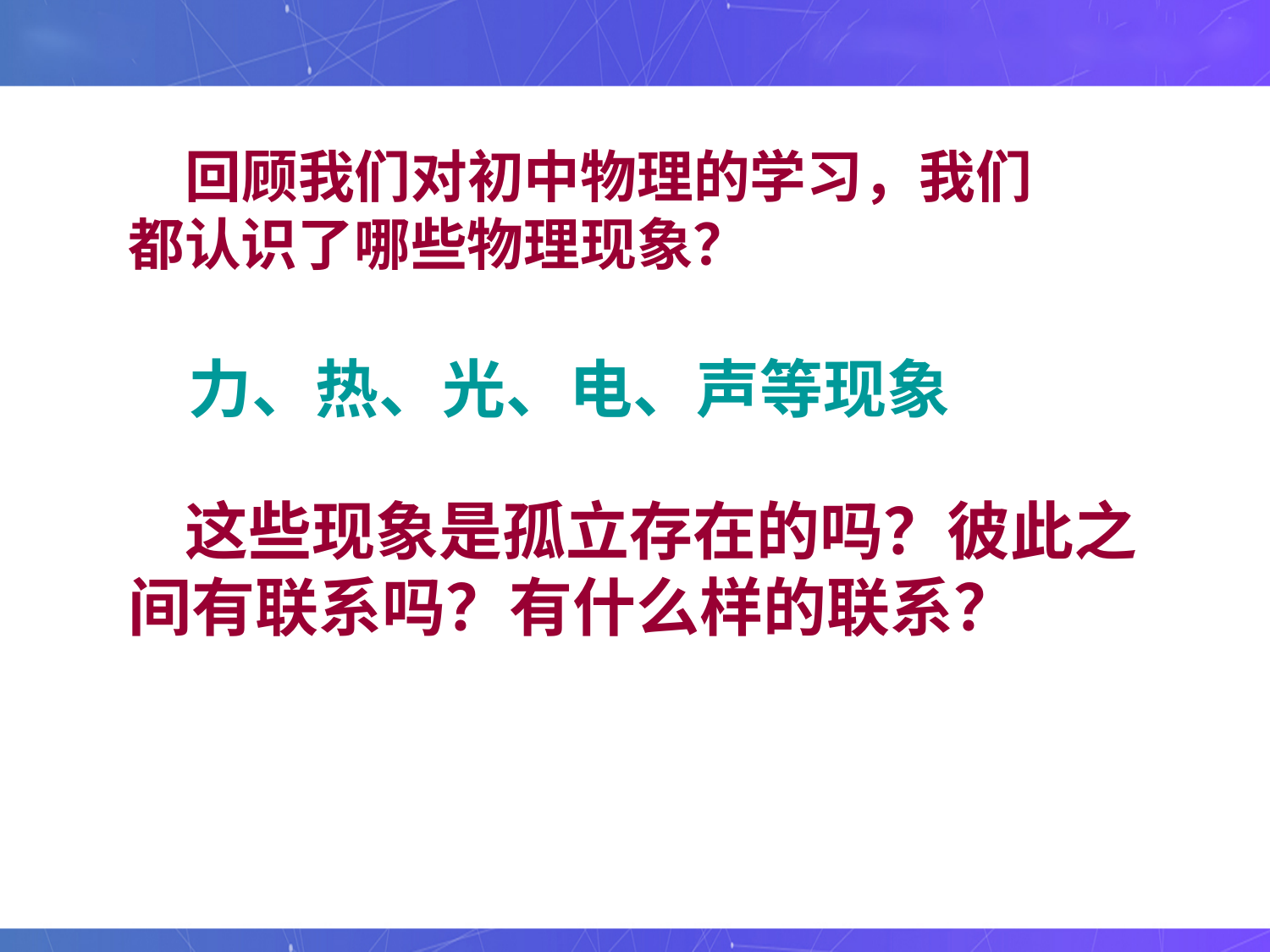

回顾我们对初中物理的学习，我们都认识了哪些物理现象？
力、热、光、电、声等现象
    这些现象是孤立存在的吗？彼此之间有联系吗？有什么样的联系？